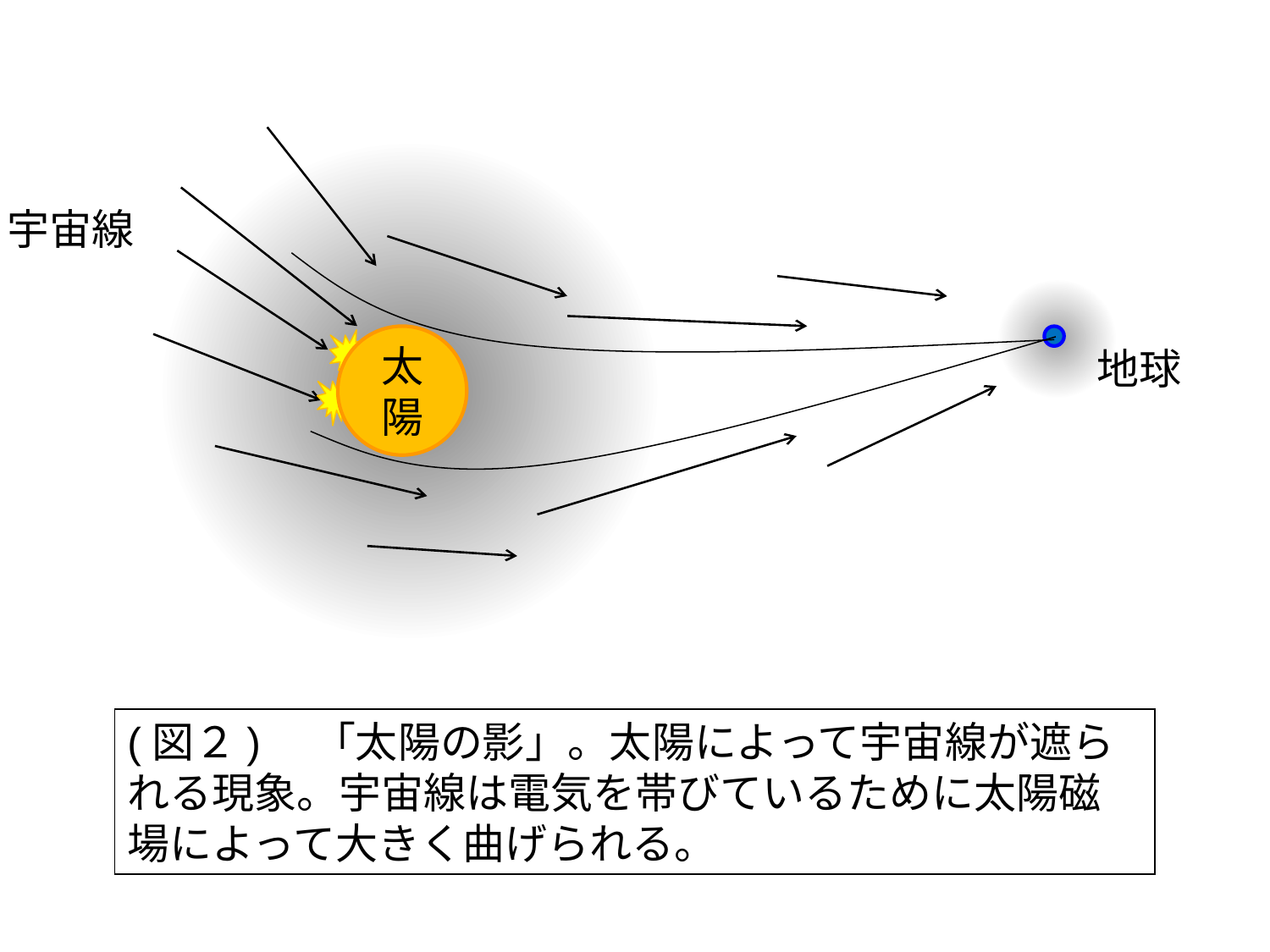

宇宙線

太陽

地球

(図２)　「太陽の影」。太陽によって宇宙線が遮られる現象。宇宙線は電気を帯びているために太陽磁場によって大きく曲げられる。